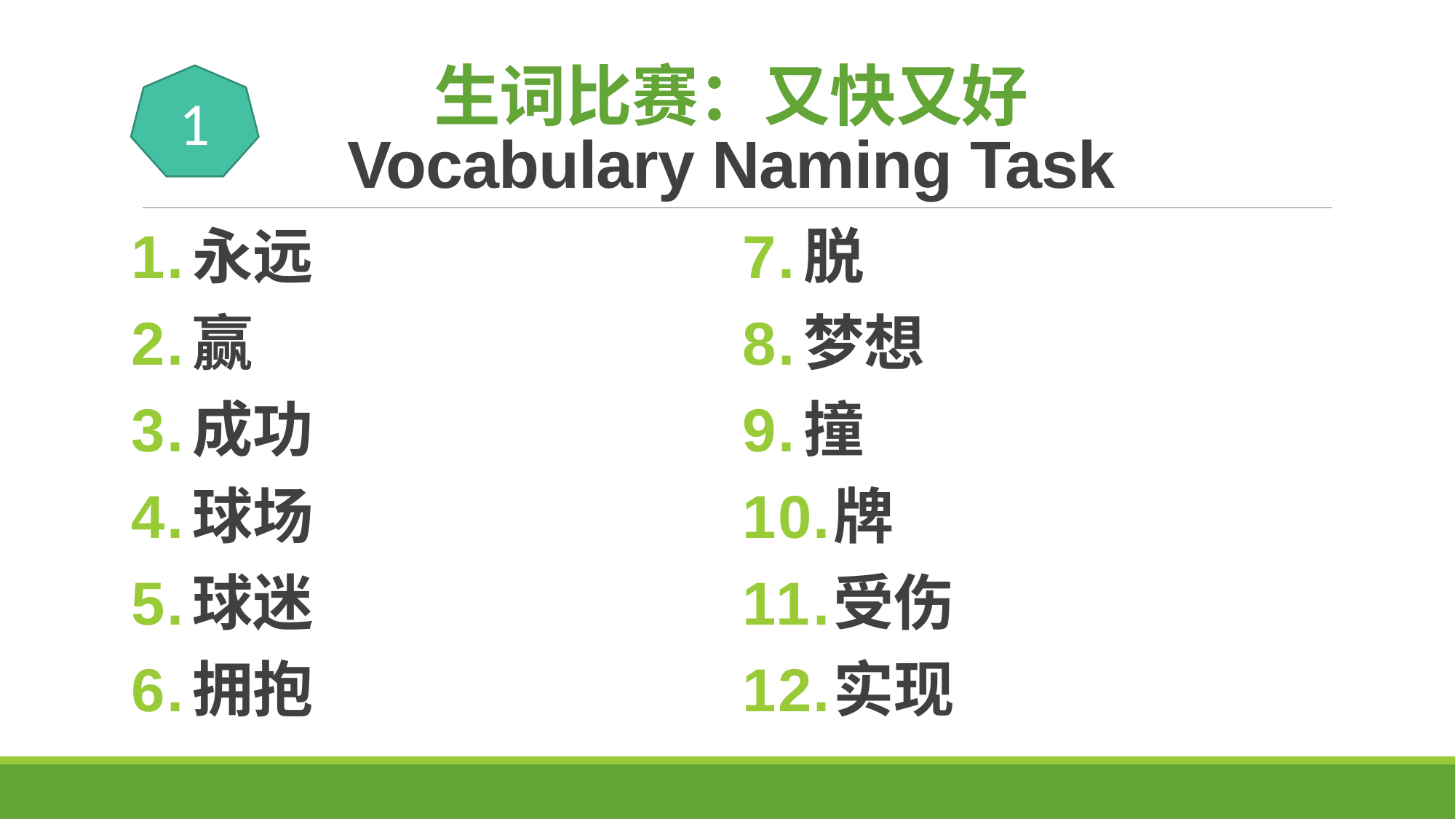

# 生词比赛：又快又好 Vocabulary Naming Task
1
永远
赢
成功
球场
球迷
拥抱
脱
梦想
撞
牌
受伤
实现